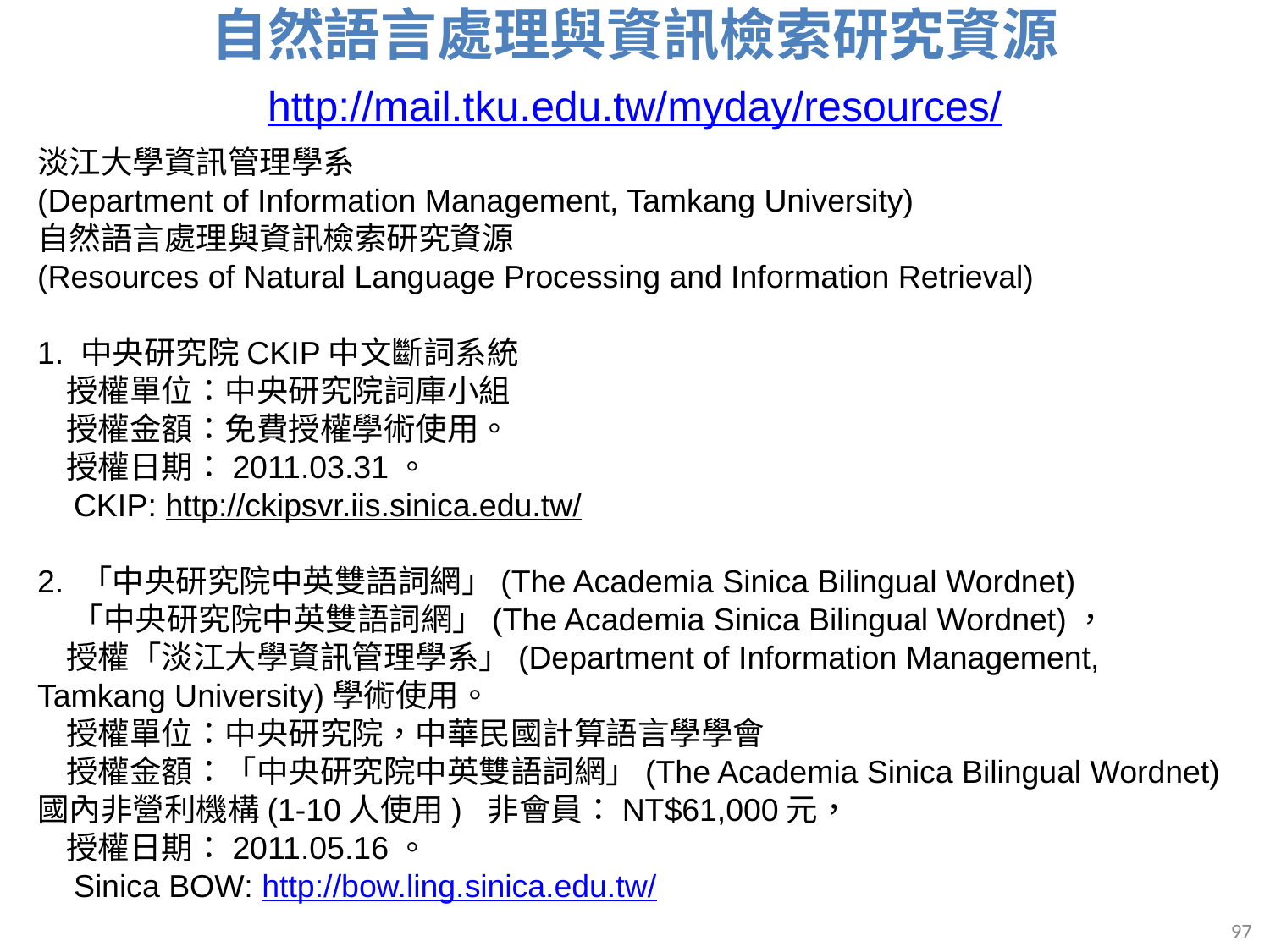

自然語言處理與資訊檢索研究資源
http://mail.tku.edu.tw/myday/resources/
淡江大學資訊管理學系 
(Department of Information Management, Tamkang University)
自然語言處理與資訊檢索研究資源
(Resources of Natural Language Processing and Information Retrieval)
1. 中央研究院CKIP中文斷詞系統 
    授權單位：中央研究院詞庫小組
    授權金額：免費授權學術使用。
    授權日期：2011.03.31。
    CKIP: http://ckipsvr.iis.sinica.edu.tw/
2. 「中央研究院中英雙語詞網」(The Academia Sinica Bilingual Wordnet)
   「中央研究院中英雙語詞網」(The Academia Sinica Bilingual Wordnet)，
    授權「淡江大學資訊管理學系」(Department of Information Management, Tamkang University)學術使用。
    授權單位：中央研究院，中華民國計算語言學學會
    授權金額：「中央研究院中英雙語詞網」(The Academia Sinica Bilingual Wordnet) 國內非營利機構(1-10人使用)  非會員：NT$61,000元，
    授權日期：2011.05.16。
    Sinica BOW: http://bow.ling.sinica.edu.tw/
97